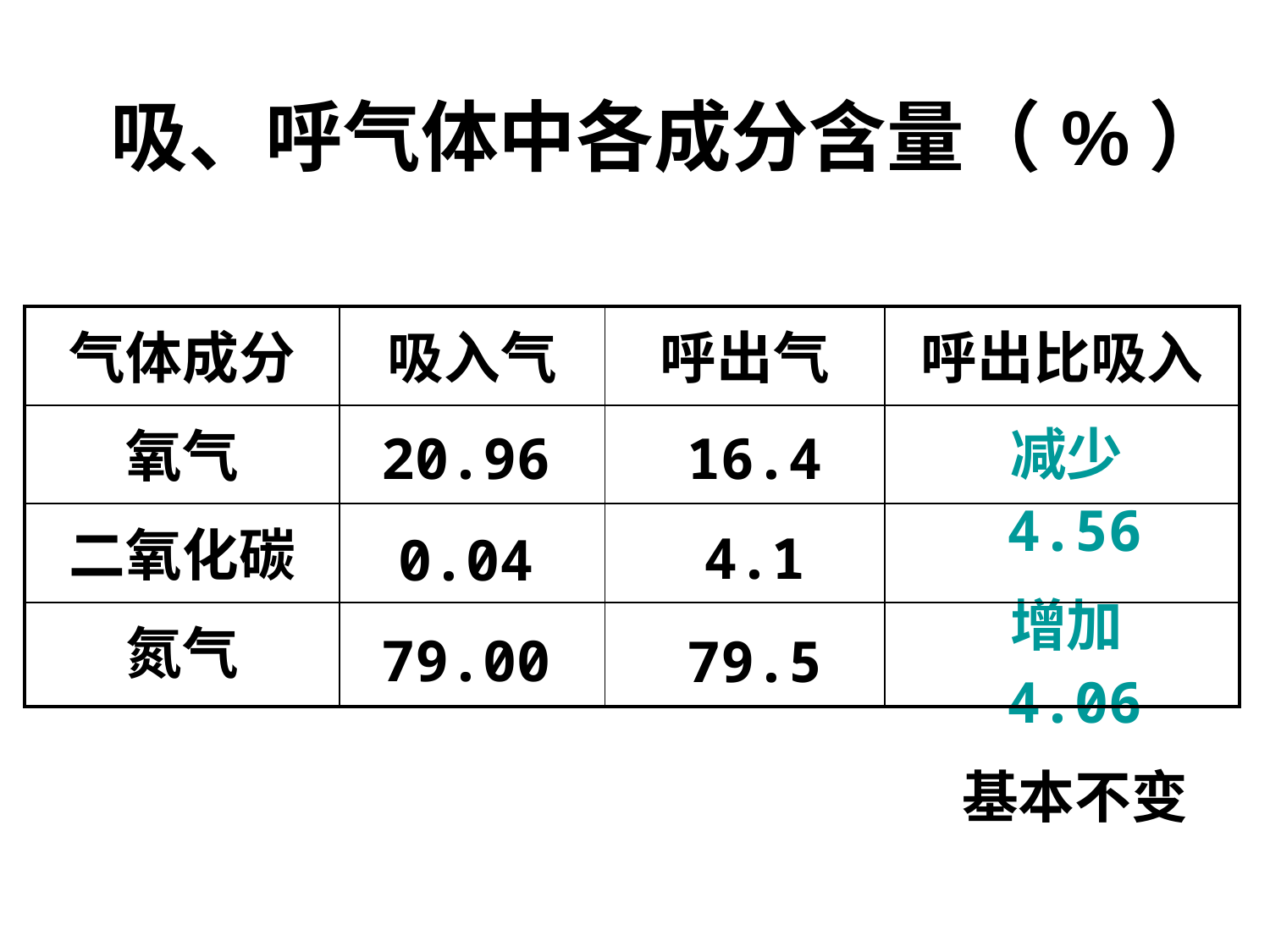

# 吸、呼气体中各成分含量（%）
| 气体成分 | 吸入气 | 呼出气 | 呼出比吸入 |
| --- | --- | --- | --- |
| 氧气 |  |  |  |
| 二氧化碳 |  |  |  |
| 氮气 |  |  |  |
| 减少4.56 |
| --- |
| 增加4.06 |
| 基本不变 |
| 16.4 |
| --- |
| 4.1 |
| 79.5 |
| 20.96 |
| --- |
| 0.04 |
| 79.00 |